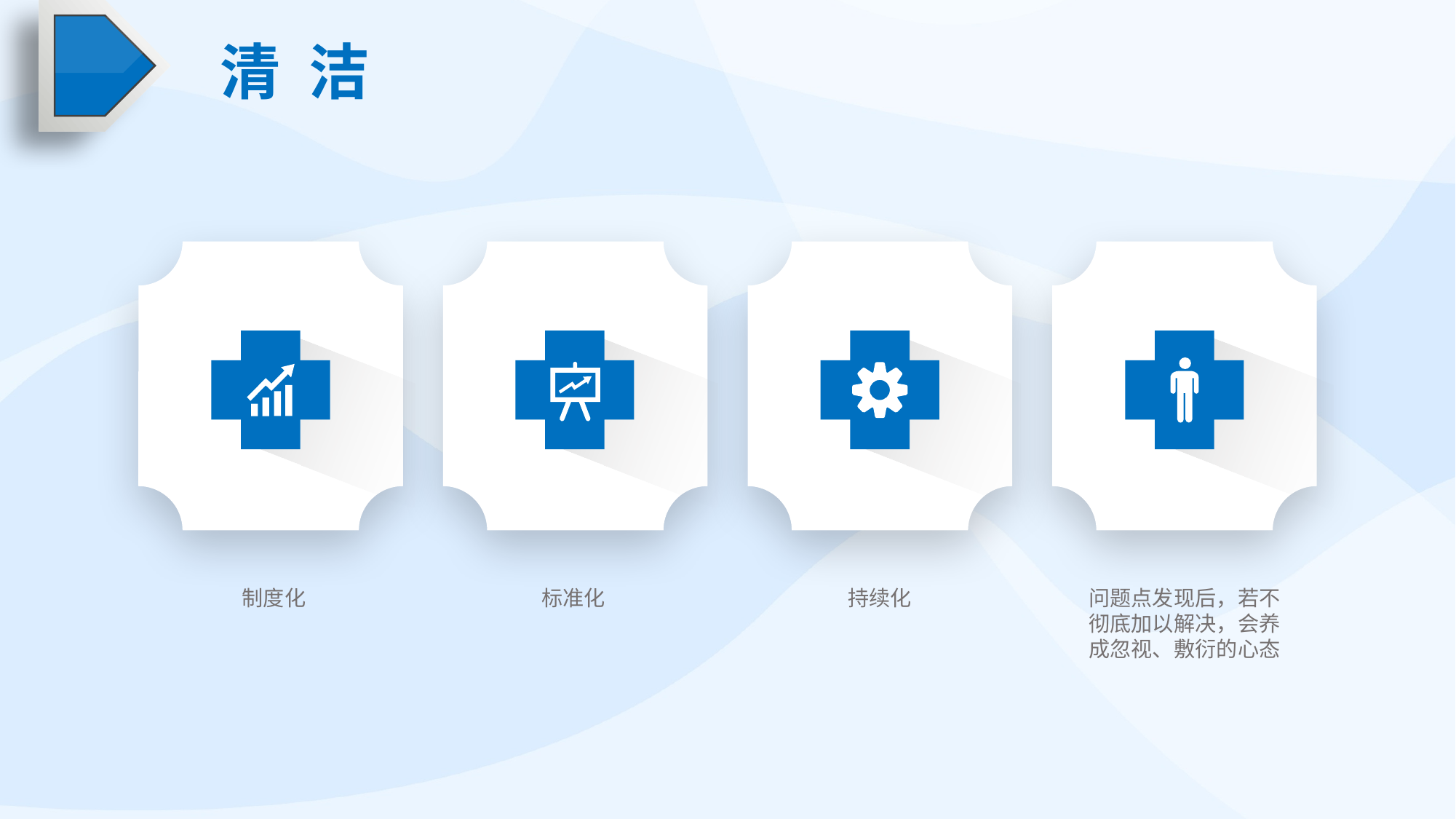

清  洁

制度化
标准化
持续化
问题点发现后，若不彻底加以解决，会养成忽视、敷衍的心态